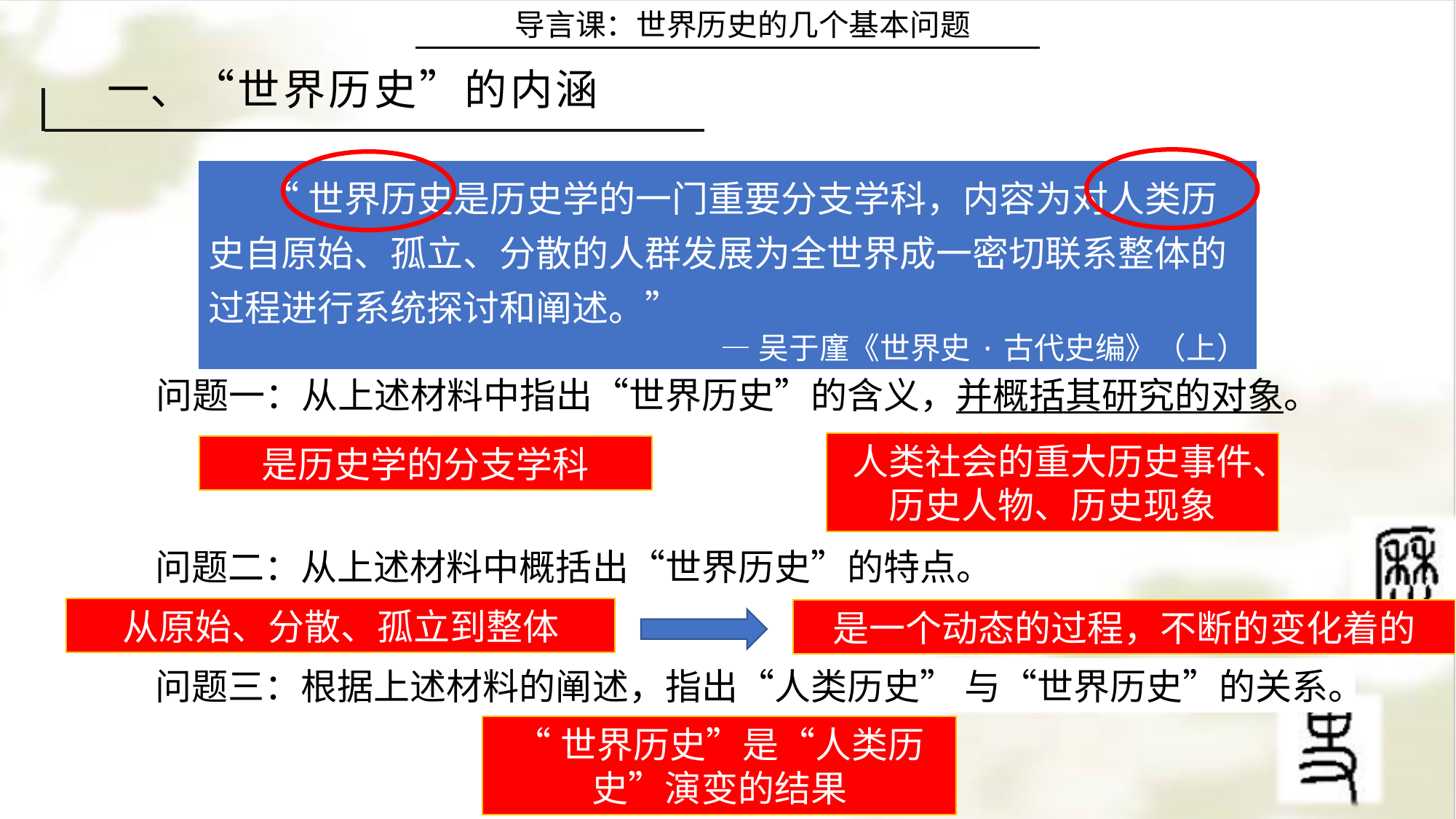

导言课：世界历史的几个基本问题
一、“世界历史”的内涵

“世界历史是历史学的一门重要分支学科，内容为对人类历史自原始、孤立、分散的人群发展为全世界成一密切联系整体的过程进行系统探讨和阐述。”
—吴于廑《世界史·古代史编》（上）
问题一：从上述材料中指出“世界历史”的含义，并概括其研究的对象。
人类社会的重大历史事件、历史人物、历史现象
是历史学的分支学科
问题二：从上述材料中概括出“世界历史”的特点。
从原始、分散、孤立到整体
是一个动态的过程，不断的变化着的

问题三：根据上述材料的阐述，指出“人类历史” 与“世界历史”的关系。
“世界历史”是“人类历史”演变的结果